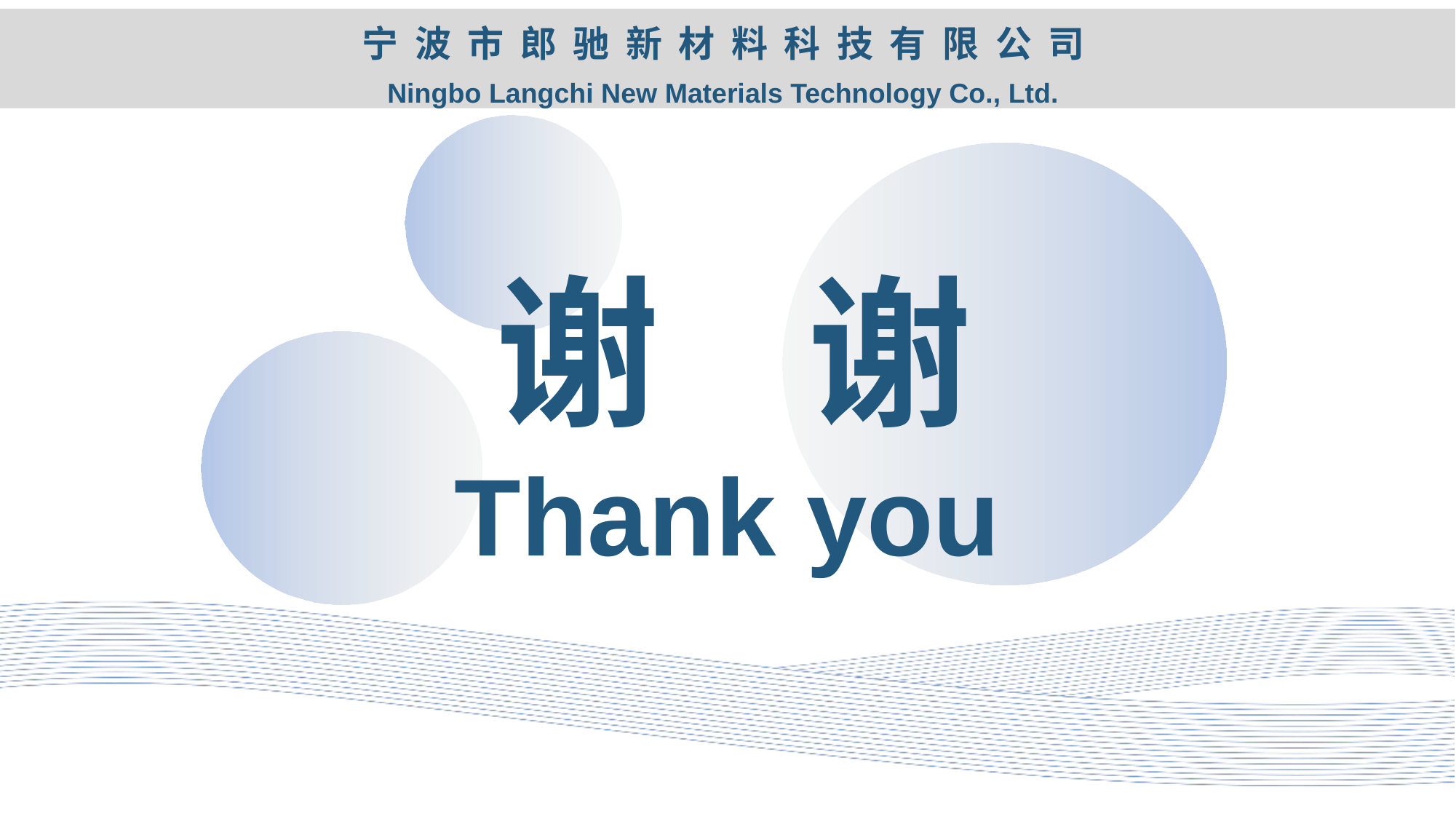

宁  波  市  郎  驰  新  材  料  科  技  有  限  公  司
Ningbo Langchi New Materials Technology Co., Ltd.

谢    谢

Thank you